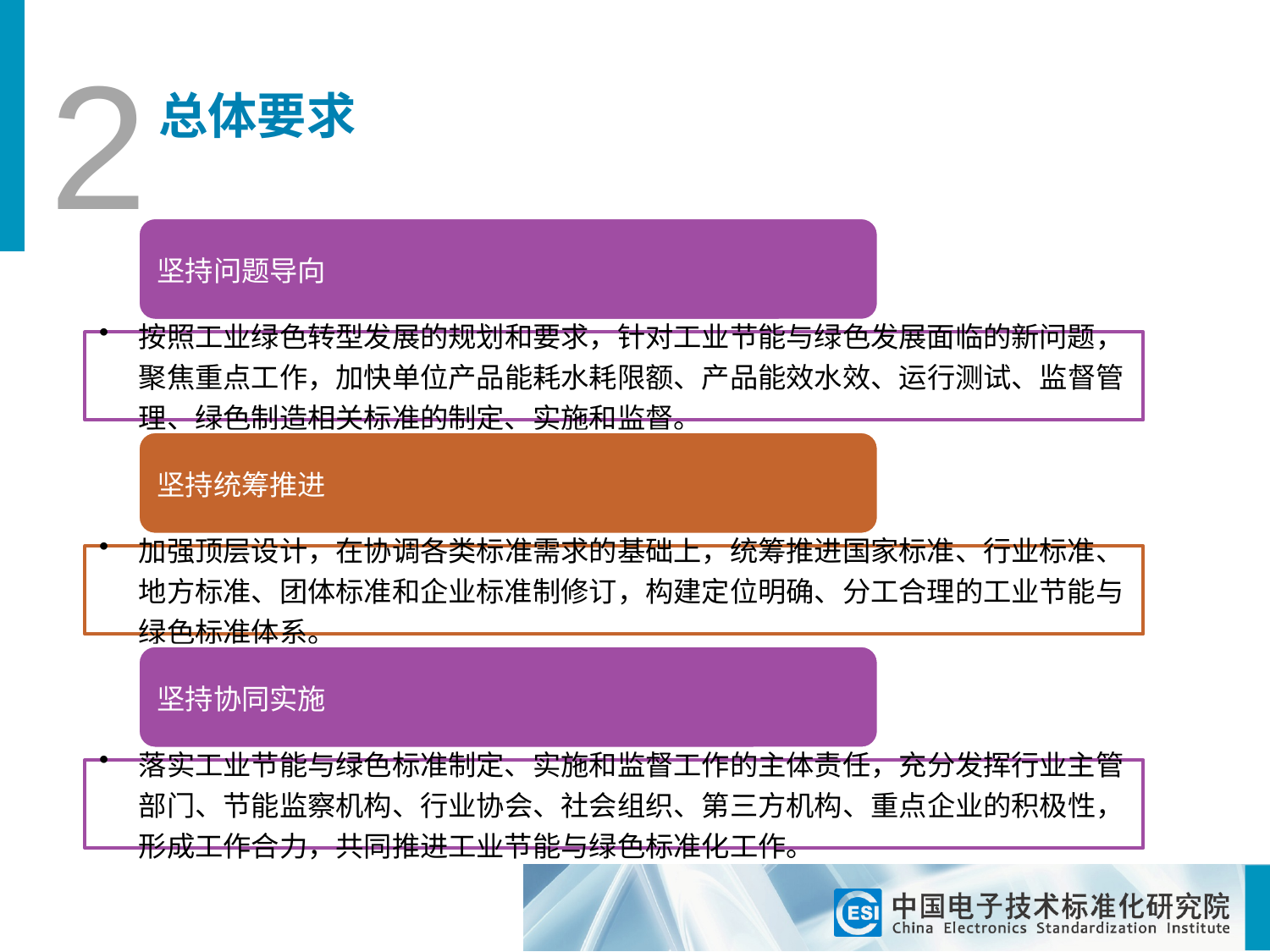

2
总体要求
坚持问题导向
坚持统筹推进
按照工业绿色转型发展的规划和要求，针对工业节能与绿色发展面临的新问题，聚焦重点工作，加快单位产品能耗水耗限额、产品能效水效、运行测试、监督管理、绿色制造相关标准的制定、实施和监督。
加强顶层设计，在协调各类标准需求的基础上，统筹推进国家标准、行业标准、地方标准、团体标准和企业标准制修订，构建定位明确、分工合理的工业节能与绿色标准体系。
坚持协同实施
落实工业节能与绿色标准制定、实施和监督工作的主体责任，充分发挥行业主管部门、节能监察机构、行业协会、社会组织、第三方机构、重点企业的积极性，形成工作合力，共同推进工业节能与绿色标准化工作。